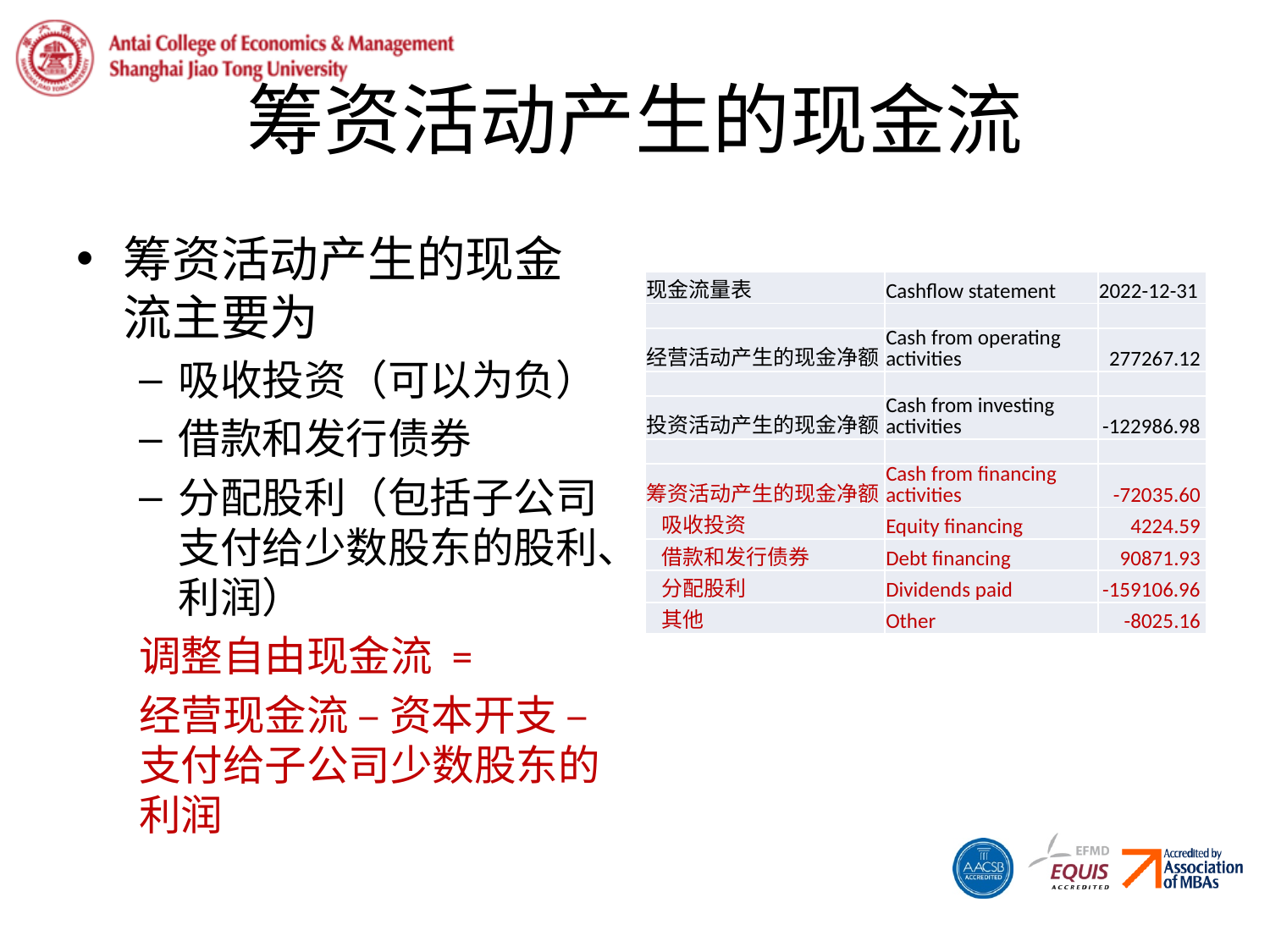

# 筹资活动产生的现金流
筹资活动产生的现金流主要为
吸收投资（可以为负）
借款和发行债券
分配股利（包括子公司支付给少数股东的股利、利润）
调整自由现金流 =
经营现金流 – 资本开支 – 支付给子公司少数股东的利润
| 现金流量表 | Cashflow statement | 2022-12-31 |
| --- | --- | --- |
|  |  |  |
| 经营活动产生的现金净额 | Cash from operating activities | 277267.12 |
|  |  |  |
| 投资活动产生的现金净额 | Cash from investing activities | -122986.98 |
|  |  |  |
| 筹资活动产生的现金净额 | Cash from financing activities | -72035.60 |
| 吸收投资 | Equity financing | 4224.59 |
| 借款和发行债券 | Debt financing | 90871.93 |
| 分配股利 | Dividends paid | -159106.96 |
| 其他 | Other | -8025.16 |